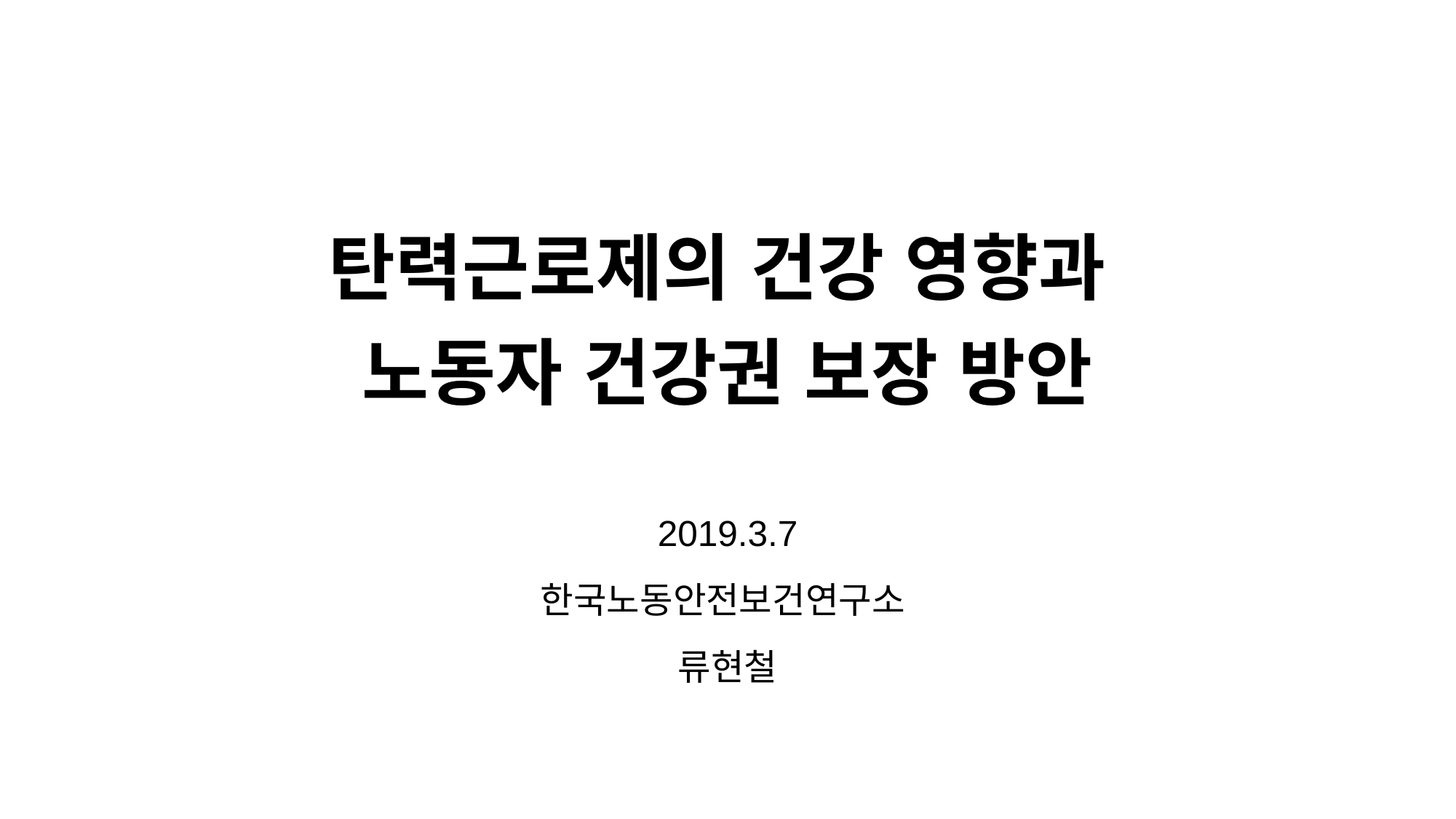

# 탄력근로제의 건강 영향과 노동자 건강권 보장 방안
2019.3.7
한국노동안전보건연구소
류현철